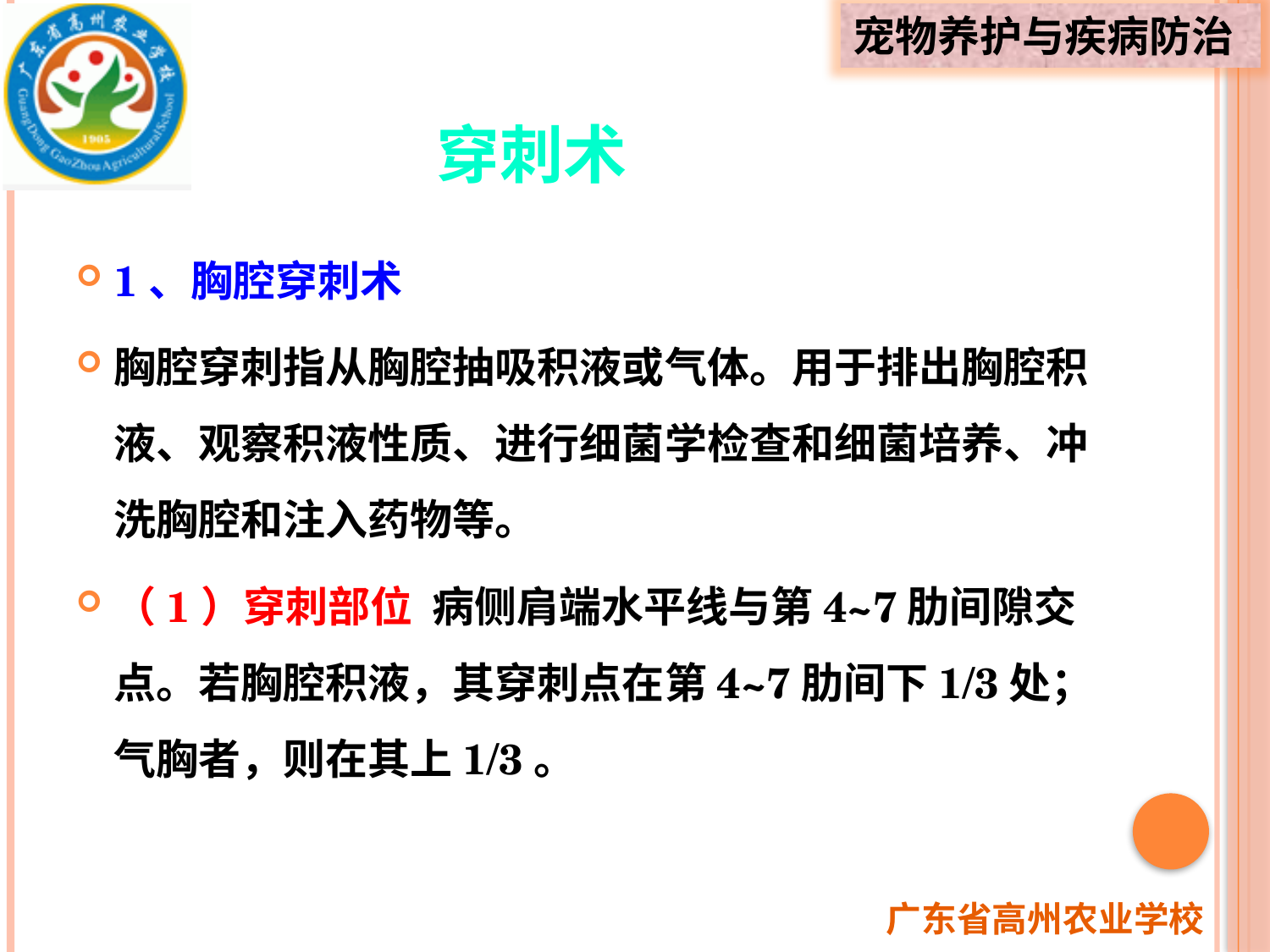

# 穿刺术
1、胸腔穿刺术
胸腔穿刺指从胸腔抽吸积液或气体。用于排出胸腔积液、观察积液性质、进行细菌学检查和细菌培养、冲洗胸腔和注入药物等。
（1）穿刺部位  病侧肩端水平线与第4~7肋间隙交点。若胸腔积液，其穿刺点在第4~7肋间下1/3处；气胸者，则在其上1/3。